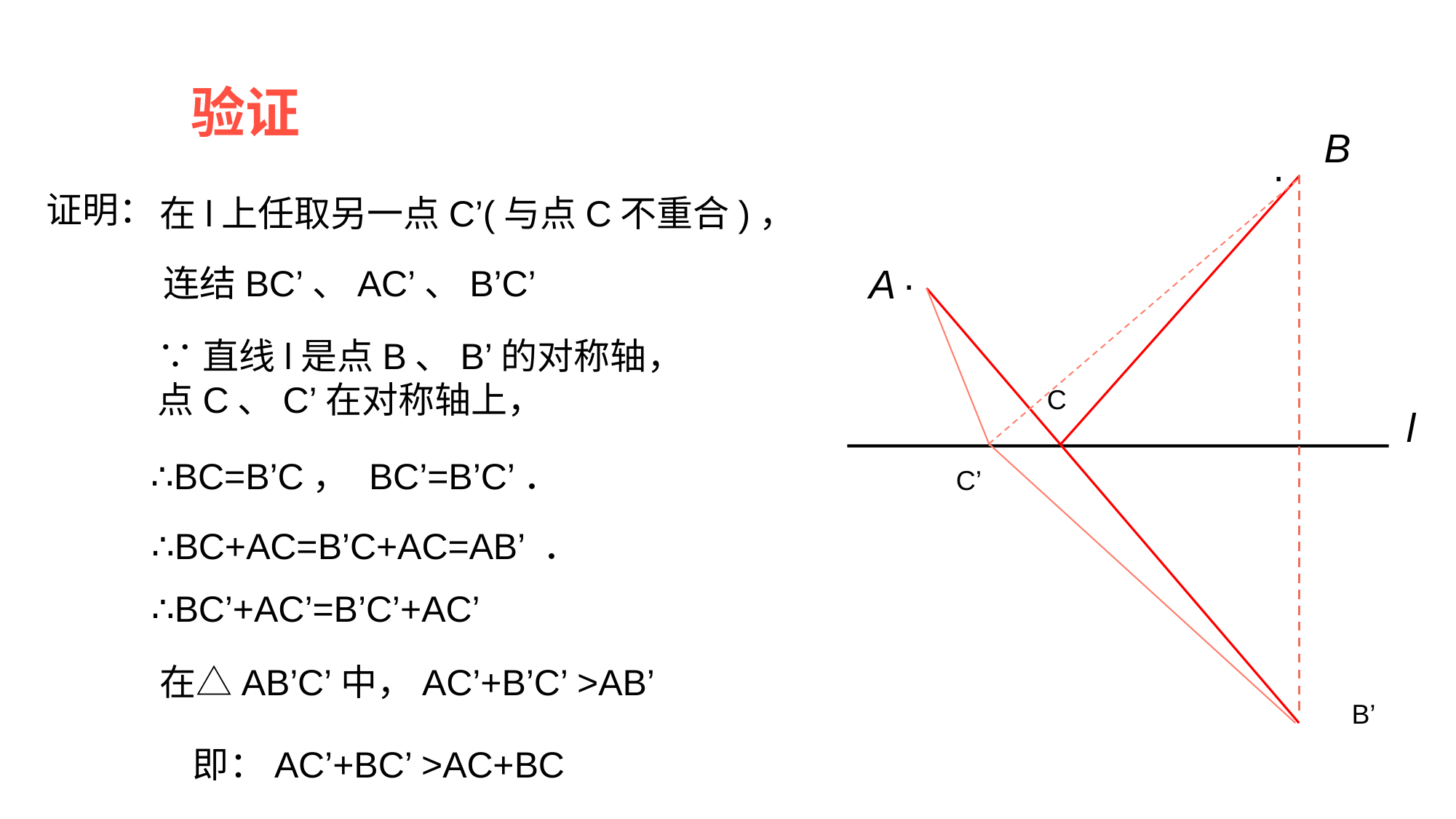

验证
B
·
A
·
l

证明：
在l上任取另一点C’(与点C不重合)，
连结BC’、AC’、B’C’
∵直线l是点B、B’的对称轴，
点C、C’在对称轴上，
∴BC=B’C，	BC’=B’C’．
∴BC+AC=B’C+AC=AB’ ．
∴BC’+AC’=B’C’+AC’
在△AB’C’中，AC’+B’C’ >AB’
即：AC’+BC’ >AC+BC
C
C’
B’